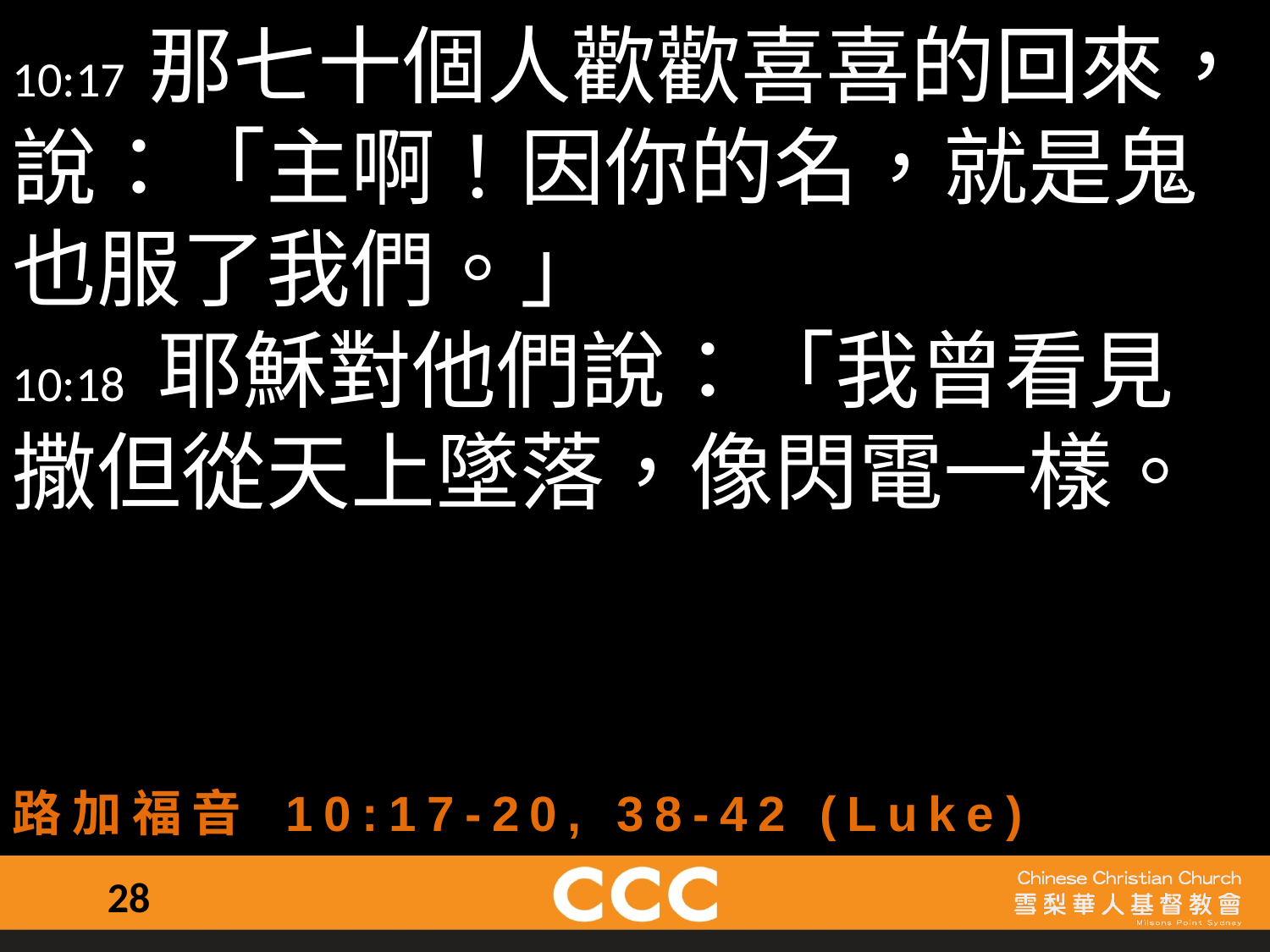

10:17 那七十個人歡歡喜喜的回來，說：「主啊！因你的名，就是鬼也服了我們。」
10:18 耶穌對他們說：「我曾看見撒但從天上墜落，像閃電一樣。
路加福音 10:17-20, 38-42 (Luke)
28